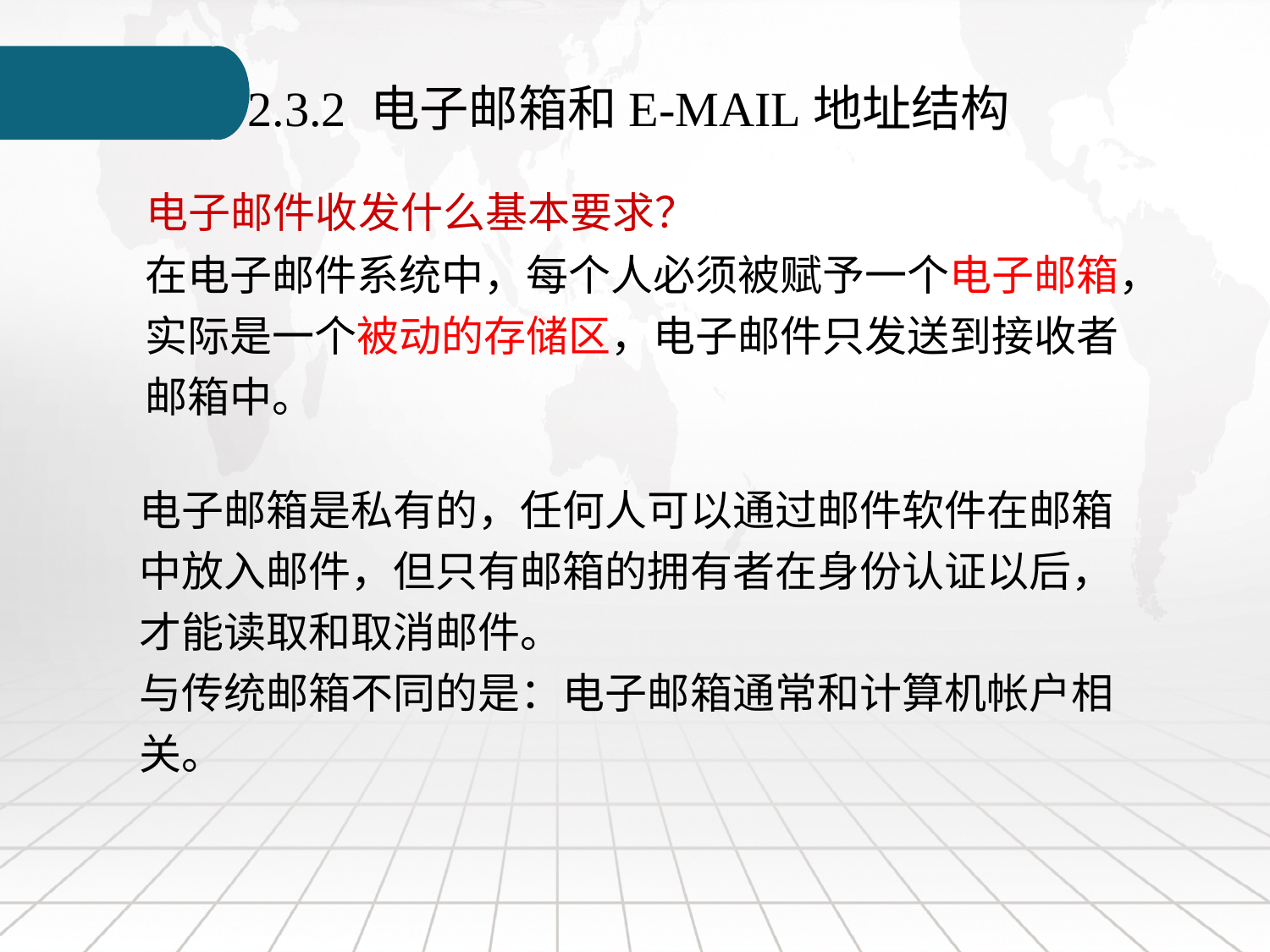

2.3.2 电子邮箱和E-MAIL地址结构
电子邮件收发什么基本要求？
在电子邮件系统中，每个人必须被赋予一个电子邮箱，实际是一个被动的存储区，电子邮件只发送到接收者邮箱中。
电子邮箱是私有的，任何人可以通过邮件软件在邮箱中放入邮件，但只有邮箱的拥有者在身份认证以后，才能读取和取消邮件。
与传统邮箱不同的是：电子邮箱通常和计算机帐户相关。